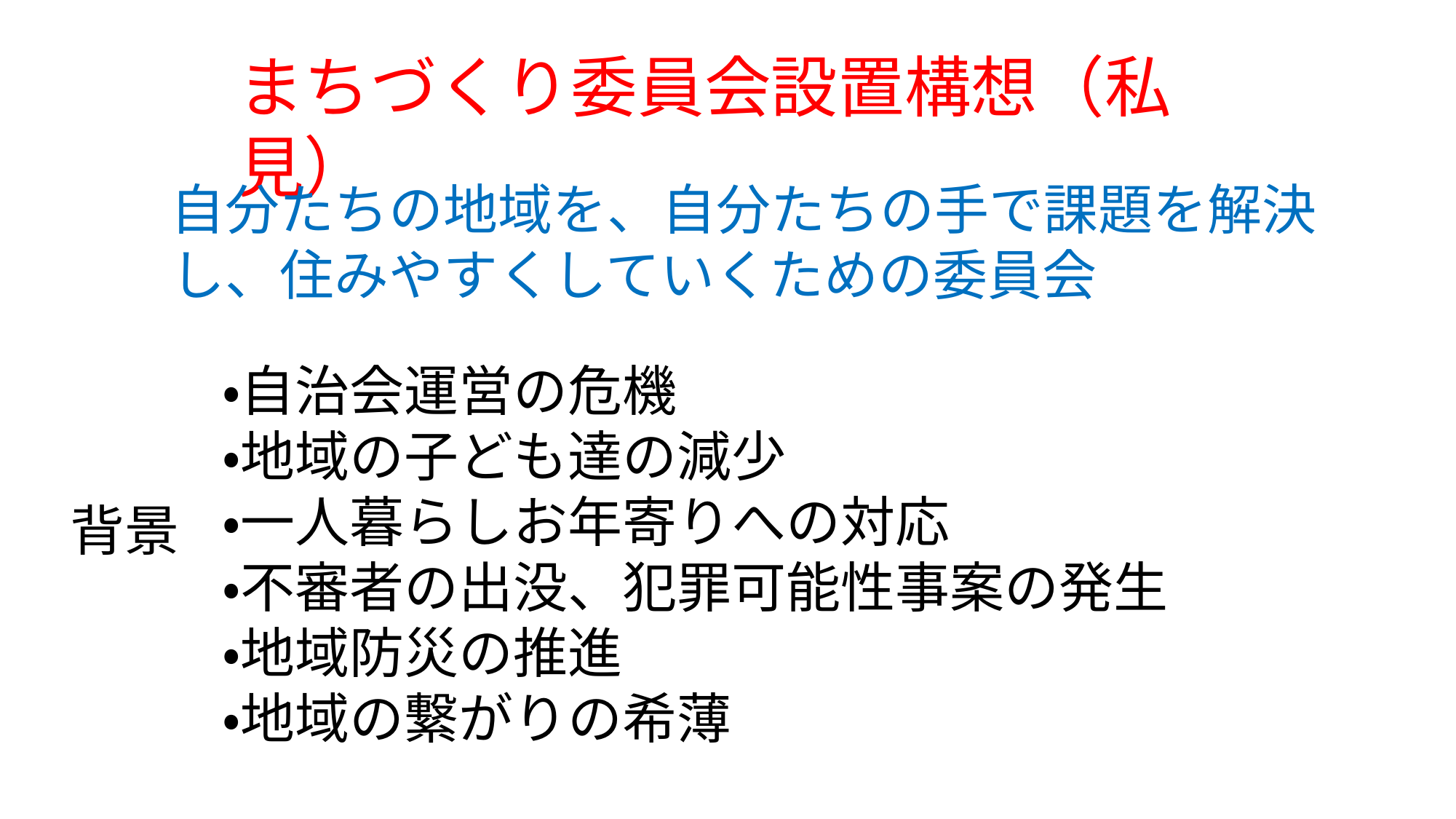

まちづくり委員会設置構想（私見）
自分たちの地域を、自分たちの手で課題を解決し、住みやすくしていくための委員会
・自治会運営の危機
・地域の子ども達の減少
・一人暮らしお年寄りへの対応
・不審者の出没、犯罪可能性事案の発生
・地域防災の推進
・地域の繋がりの希薄
背景